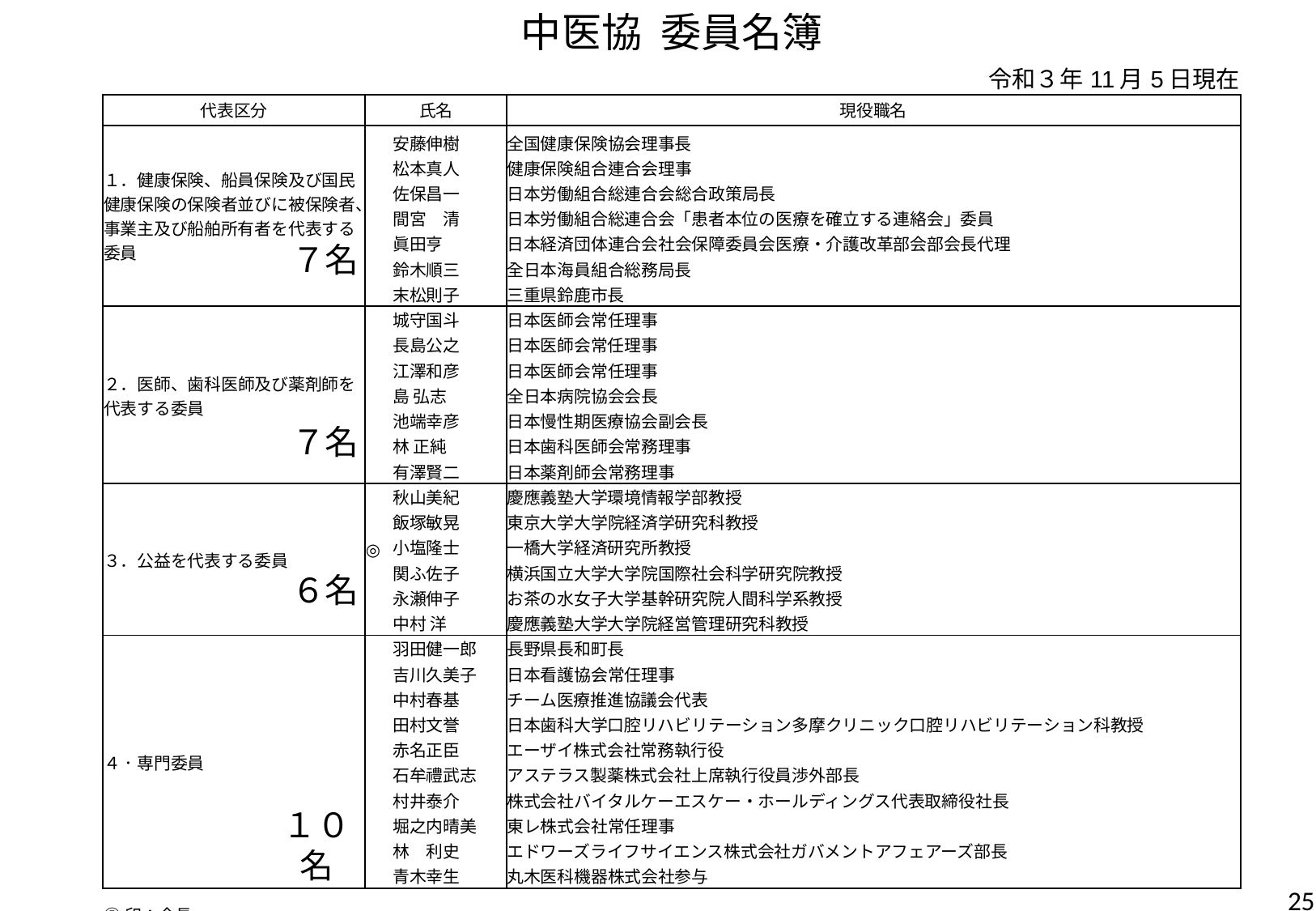

| 中医協 委員名簿 |  |  |  |  |
| --- | --- | --- | --- | --- |
|  |  |  |  | 令和３年11月5日現在 |
| 代表区分 |  | 氏名 |  | 現役職名 |
| １．健康保険、船員保険及び国民健康保険の保険者並びに被保険者、事業主及び船舶所有者を代表する委員 |  | 安藤伸樹 |  | 全国健康保険協会理事長 |
|  |  | 松本真人 |  | 健康保険組合連合会理事 |
|  |  | 佐保昌一 |  | 日本労働組合総連合会総合政策局長 |
|  |  | 間宮　清 |  | 日本労働組合総連合会「患者本位の医療を確立する連絡会」委員 |
|  |  | 眞田亨 |  | 日本経済団体連合会社会保障委員会医療・介護改革部会部会長代理 |
|  |  | 鈴木順三 |  | 全日本海員組合総務局長 |
|  |  | 末松則子 |  | 三重県鈴鹿市長 |
| ２．医師、歯科医師及び薬剤師を代表する委員 |  | 城守国斗 |  | 日本医師会常任理事 |
|  |  | 長島公之 |  | 日本医師会常任理事 |
|  |  | 江澤和彦 |  | 日本医師会常任理事 |
|  |  | 島 弘志 |  | 全日本病院協会会長 |
|  |  | 池端幸彦 |  | 日本慢性期医療協会副会長 |
|  |  | 林 正純 |  | 日本歯科医師会常務理事 |
|  |  | 有澤賢二 |  | 日本薬剤師会常務理事 |
| ３．公益を代表する委員 |  | 秋山美紀 |  | 慶應義塾大学環境情報学部教授 |
|  |  | 飯塚敏晃 |  | 東京大学大学院経済学研究科教授 |
|  | ◎ | 小塩隆士 |  | 一橋大学経済研究所教授 |
|  |  | 関ふ佐子 |  | 横浜国立大学大学院国際社会科学研究院教授 |
|  |  | 永瀬伸子 |  | お茶の水女子大学基幹研究院人間科学系教授 |
|  |  | 中村 洋 |  | 慶應義塾大学大学院経営管理研究科教授 |
| ４．専門委員 |  | 羽田健一郎 |  | 長野県長和町長 |
|  |  | 吉川久美子 |  | 日本看護協会常任理事 |
|  |  | 中村春基 |  | チーム医療推進協議会代表 |
|  |  | 田村文誉 |  | 日本歯科大学口腔リハビリテーション多摩クリニック口腔リハビリテーション科教授 |
|  |  | 赤名正臣 |  | エーザイ株式会社常務執行役 |
|  |  | 石牟禮武志 |  | アステラス製薬株式会社上席執行役員渉外部長 |
|  |  | 村井泰介 |  | 株式会社バイタルケーエスケー・ホールディングス代表取締役社長 |
|  |  | 堀之内晴美 |  | 東レ株式会社常任理事 |
|  |  | 林　利史 |  | エドワーズライフサイエンス株式会社ガバメントアフェアーズ部長 |
|  |  | 青木幸生 |  | 丸木医科機器株式会社参与 |
|  |  |  |  |  |
| ◎印：会長 |  |  |  |  |
７名
７名
６名
１０名
25